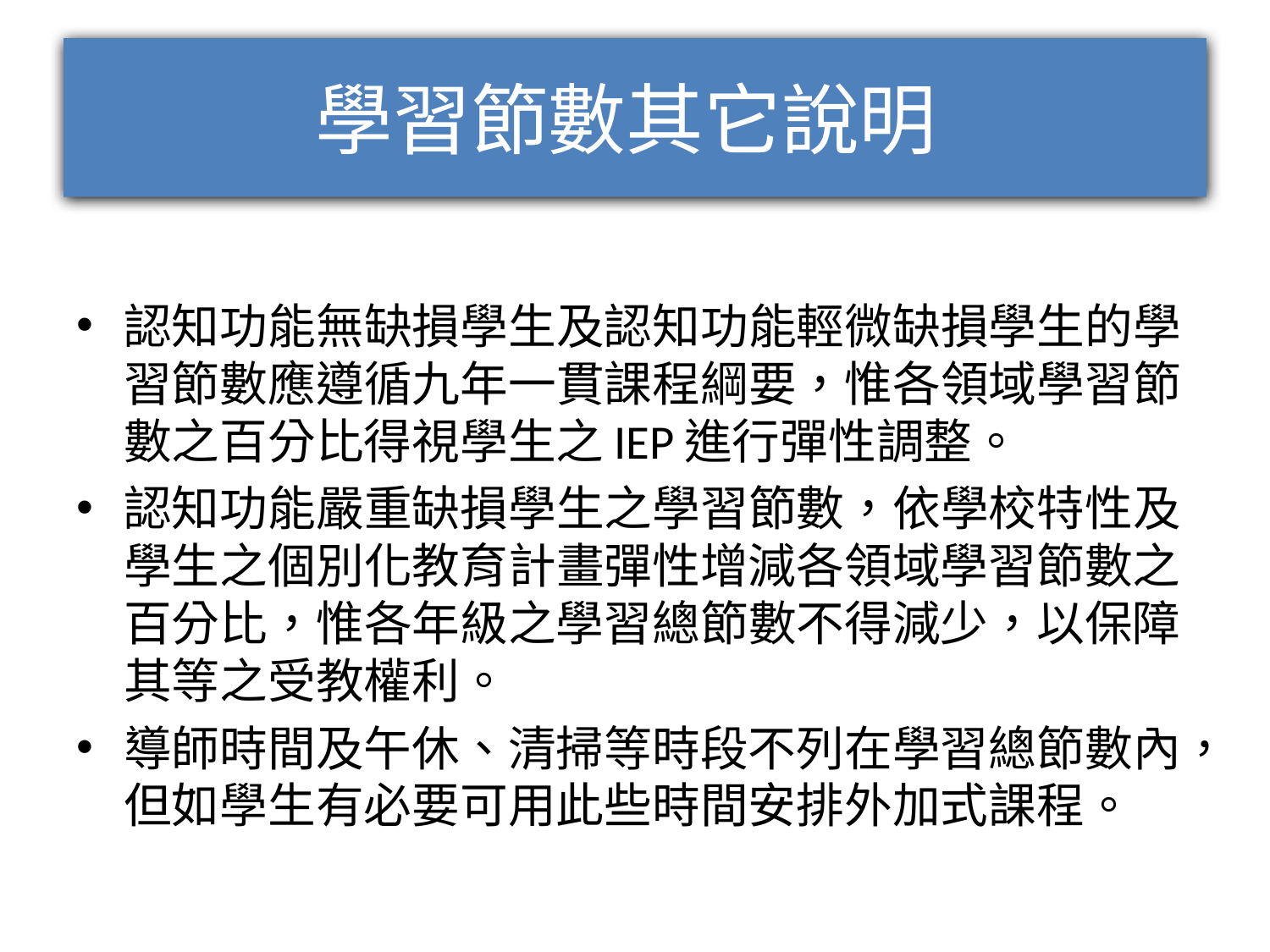

# 學習節數其它說明

認知功能無缺損學生及認知功能輕微缺損學生的學習節數應遵循九年一貫課程綱要，惟各領域學習節數之百分比得視學生之IEP進行彈性調整。
認知功能嚴重缺損學生之學習節數，依學校特性及學生之個別化教育計畫彈性增減各領域學習節數之百分比，惟各年級之學習總節數不得減少，以保障其等之受教權利。
導師時間及午休、清掃等時段不列在學習總節數內，但如學生有必要可用此些時間安排外加式課程。